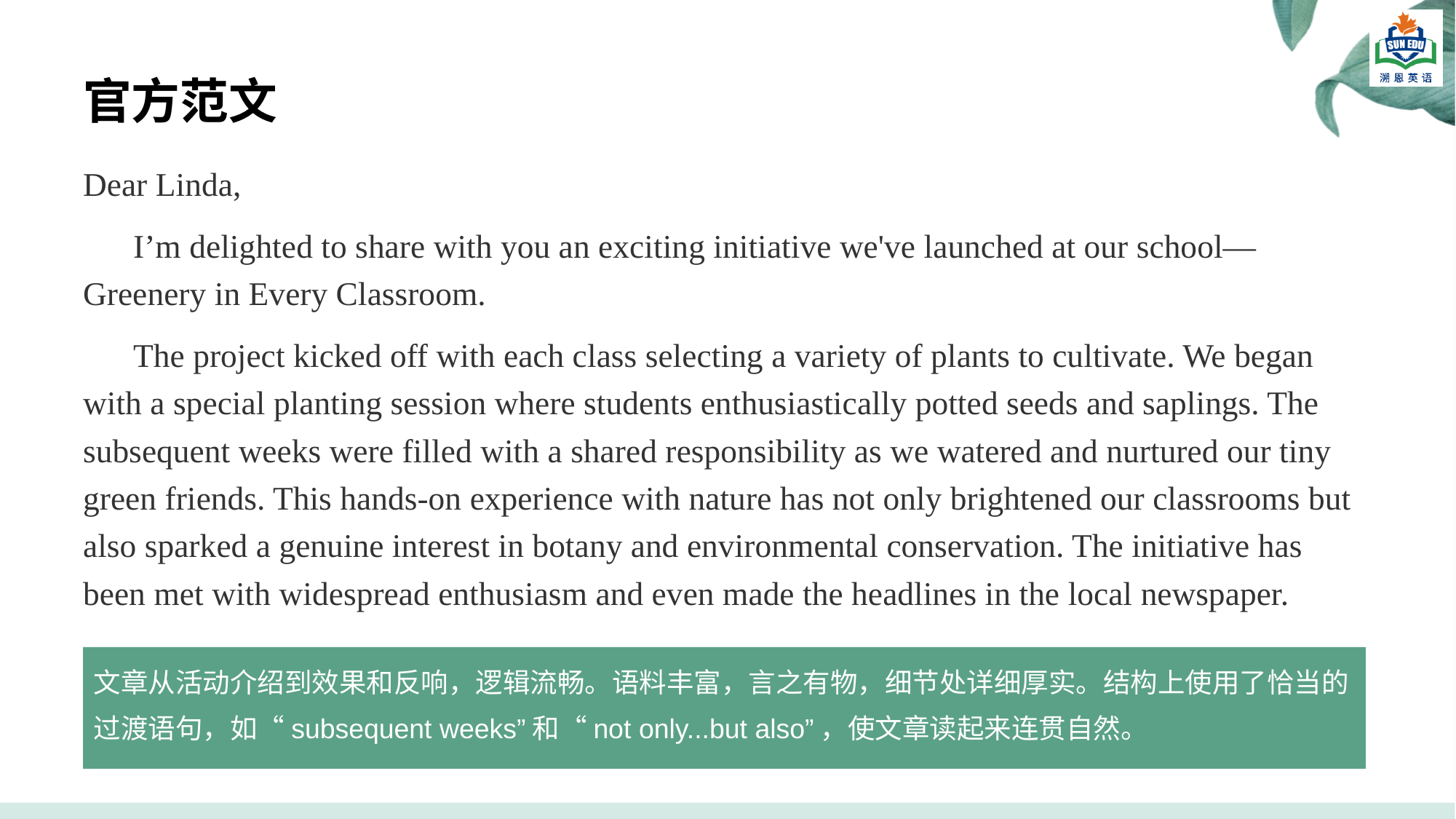

# 官方范文
Dear Linda,
      I’m delighted to share with you an exciting initiative we've launched at our school—Greenery in Every Classroom.
      The project kicked off with each class selecting a variety of plants to cultivate. We began with a special planting session where students enthusiastically potted seeds and saplings. The subsequent weeks were filled with a shared responsibility as we watered and nurtured our tiny green friends. This hands-on experience with nature has not only brightened our classrooms but also sparked a genuine interest in botany and environmental conservation. The initiative has been met with widespread enthusiasm and even made the headlines in the local newspaper.
文章从活动介绍到效果和反响，逻辑流畅。语料丰富，言之有物，细节处详细厚实。结构上使用了恰当的过渡语句，如“subsequent weeks”和“not only...but also”，使文章读起来连贯自然。